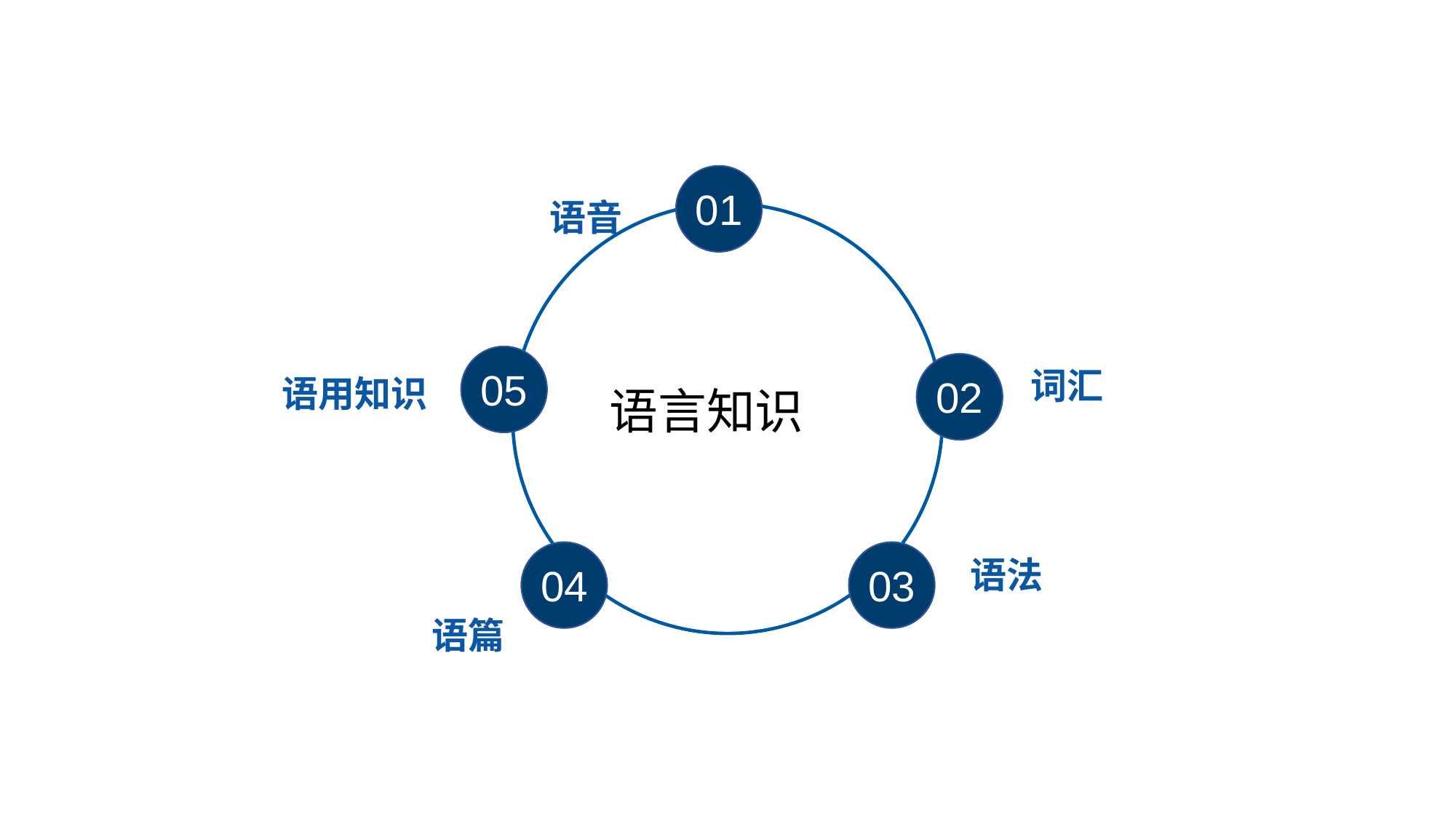

01
语音

05

02
词汇
语用知识
语言知识

04

03
语法
语篇